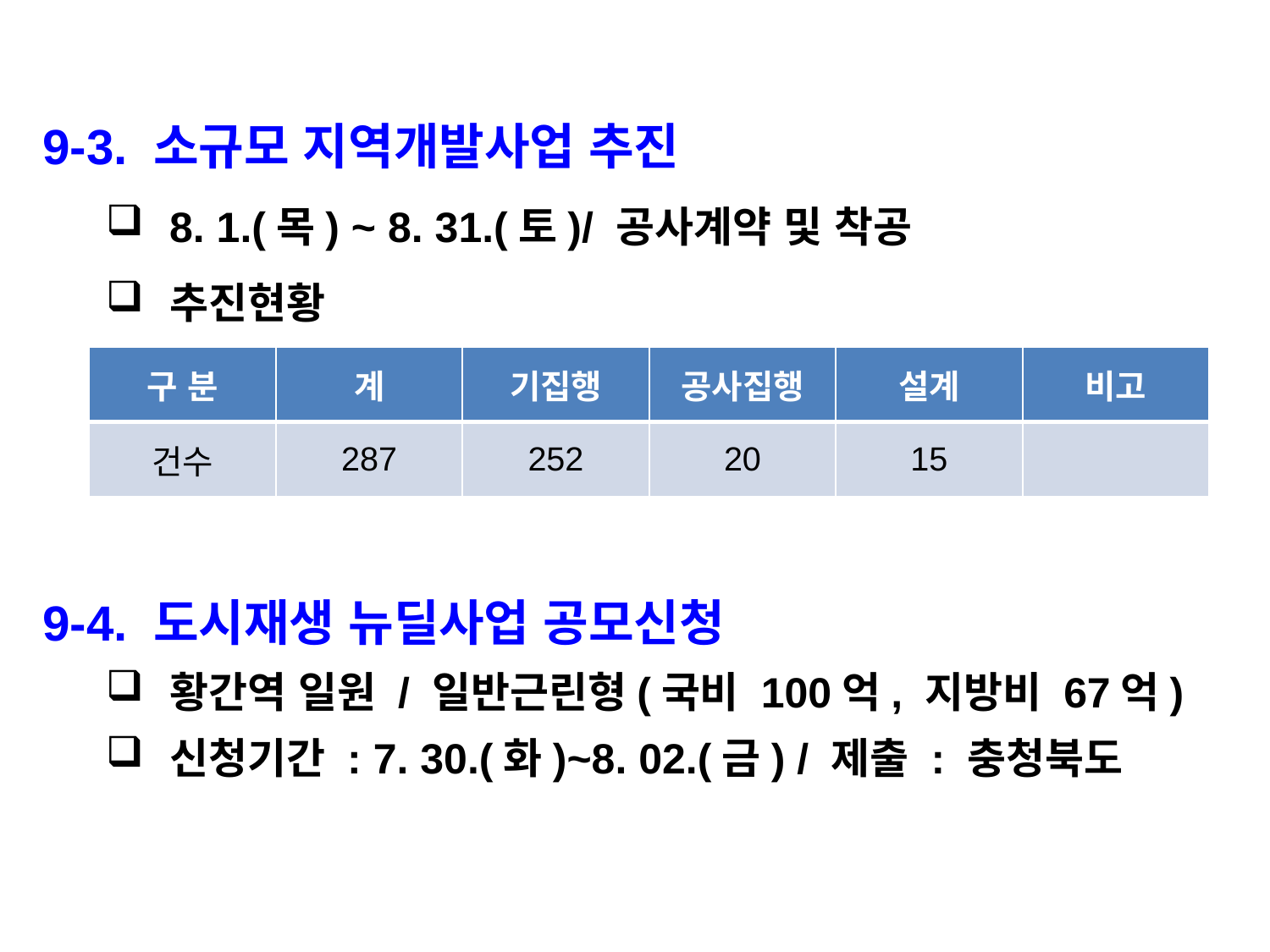

9-3. 소규모 지역개발사업 추진
8. 1.(목) ~ 8. 31.(토)/ 공사계약 및 착공
추진현황
| 구 분 | 계 | 기집행 | 공사집행 | 설계 | 비고 |
| --- | --- | --- | --- | --- | --- |
| 건수 | 287 | 252 | 20 | 15 |  |
9-4. 도시재생 뉴딜사업 공모신청
황간역 일원 / 일반근린형(국비 100억, 지방비 67억)
신청기간 : 7. 30.(화)~8. 02.(금) / 제출 : 충청북도